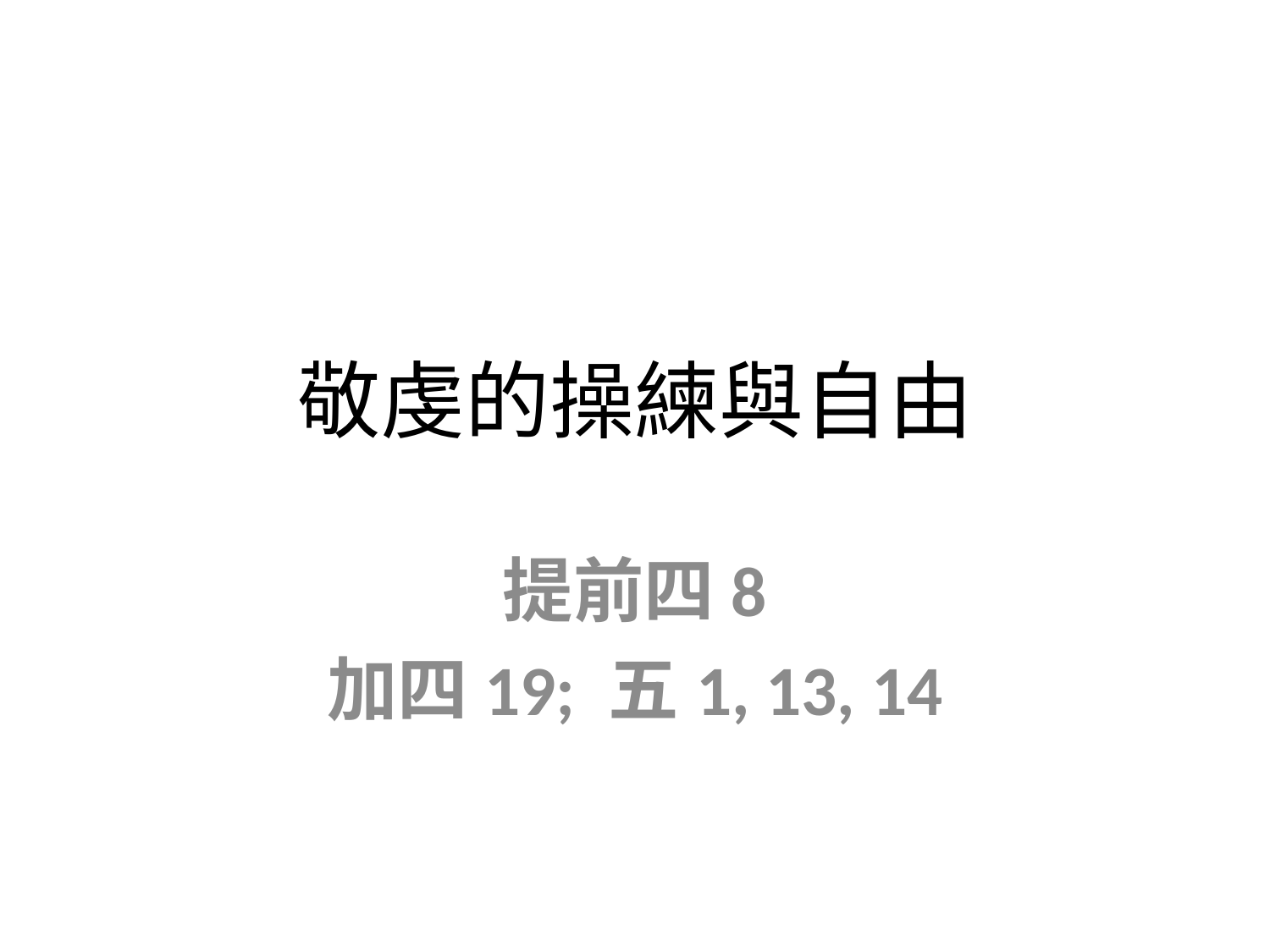

# 敬虔的操練與自由
提前四8
加四19; 五1, 13, 14